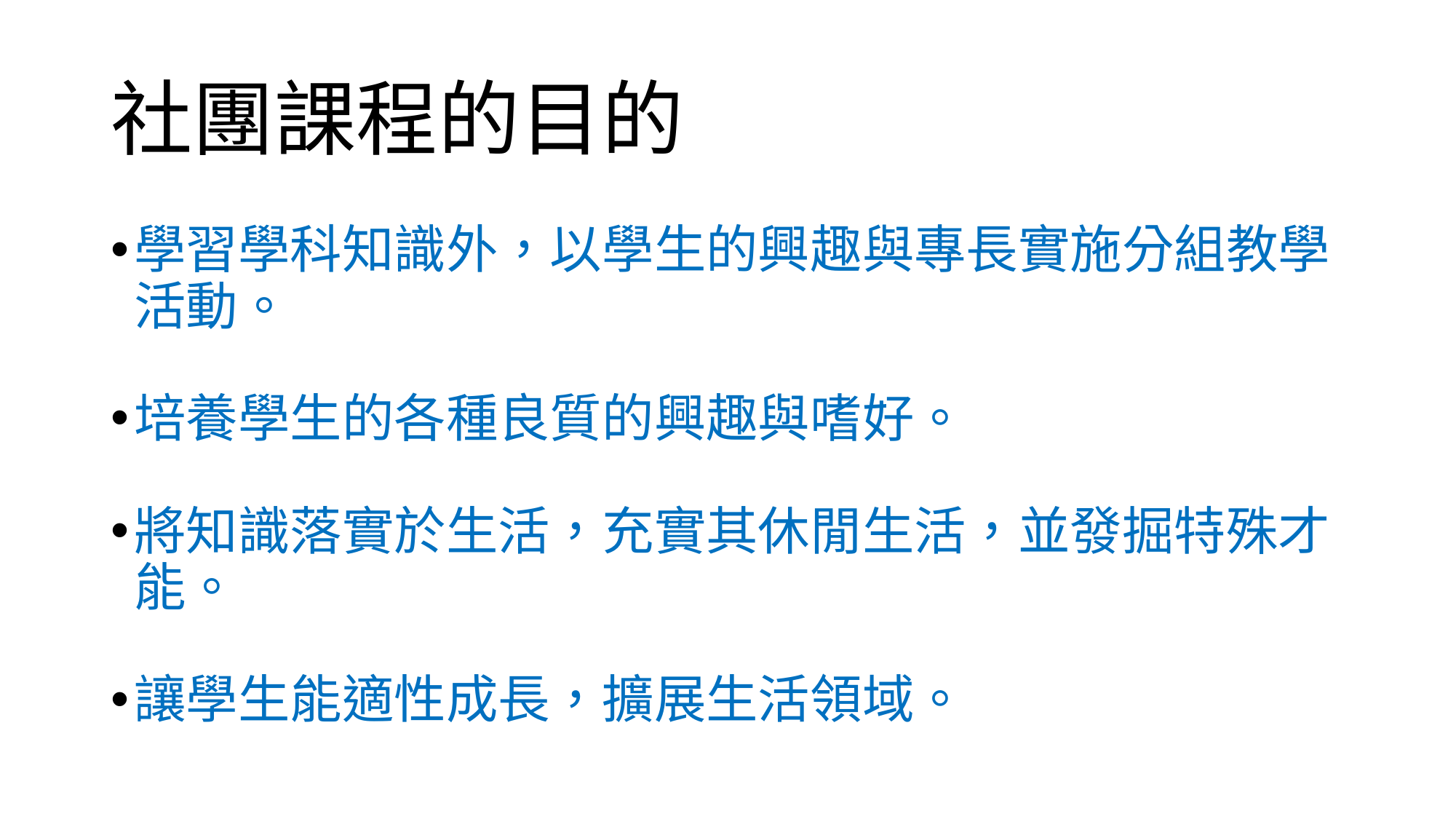

# 社團課程的目的
學習學科知識外，以學生的興趣與專長實施分組教學活動。

培養學生的各種良質的興趣與嗜好。

將知識落實於生活，充實其休閒生活，並發掘特殊才能。

讓學生能適性成長，擴展生活領域。